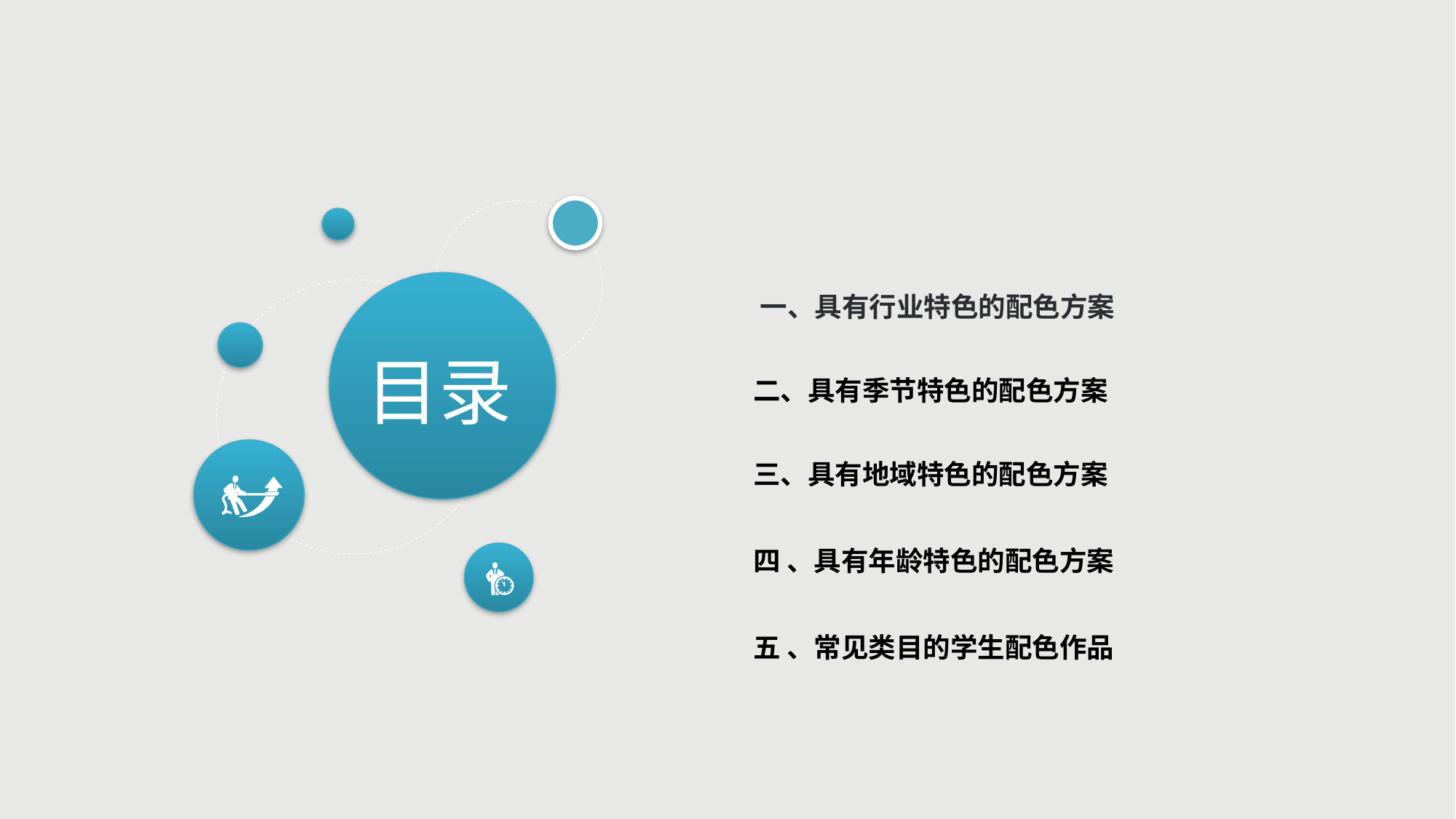

一、具有行业特色的配色方案

目录
二、具有季节特色的配色方案

三、具有地域特色的配色方案

四 、具有年龄特色的配色方案

五 、常见类目的学生配色作品